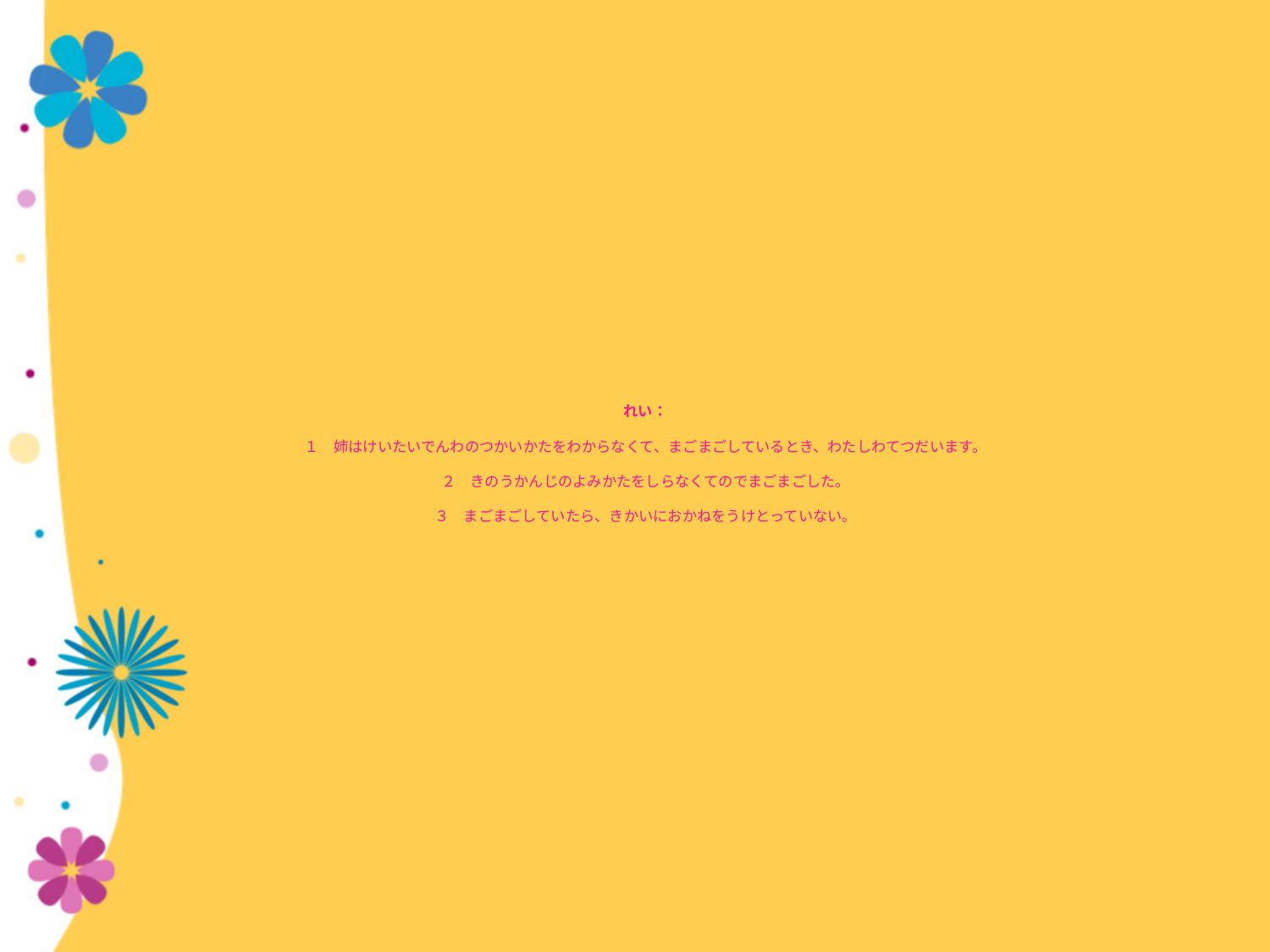

# れい： １　姉はけいたいでんわのつかいかたをわからなくて、まごまごしているとき、わたしわてつだいます。 ２　きのうかんじのよみかたをしらなくてのでまごまごした。 ３　まごまごしていたら、きかいにおかねをうけとっていない。